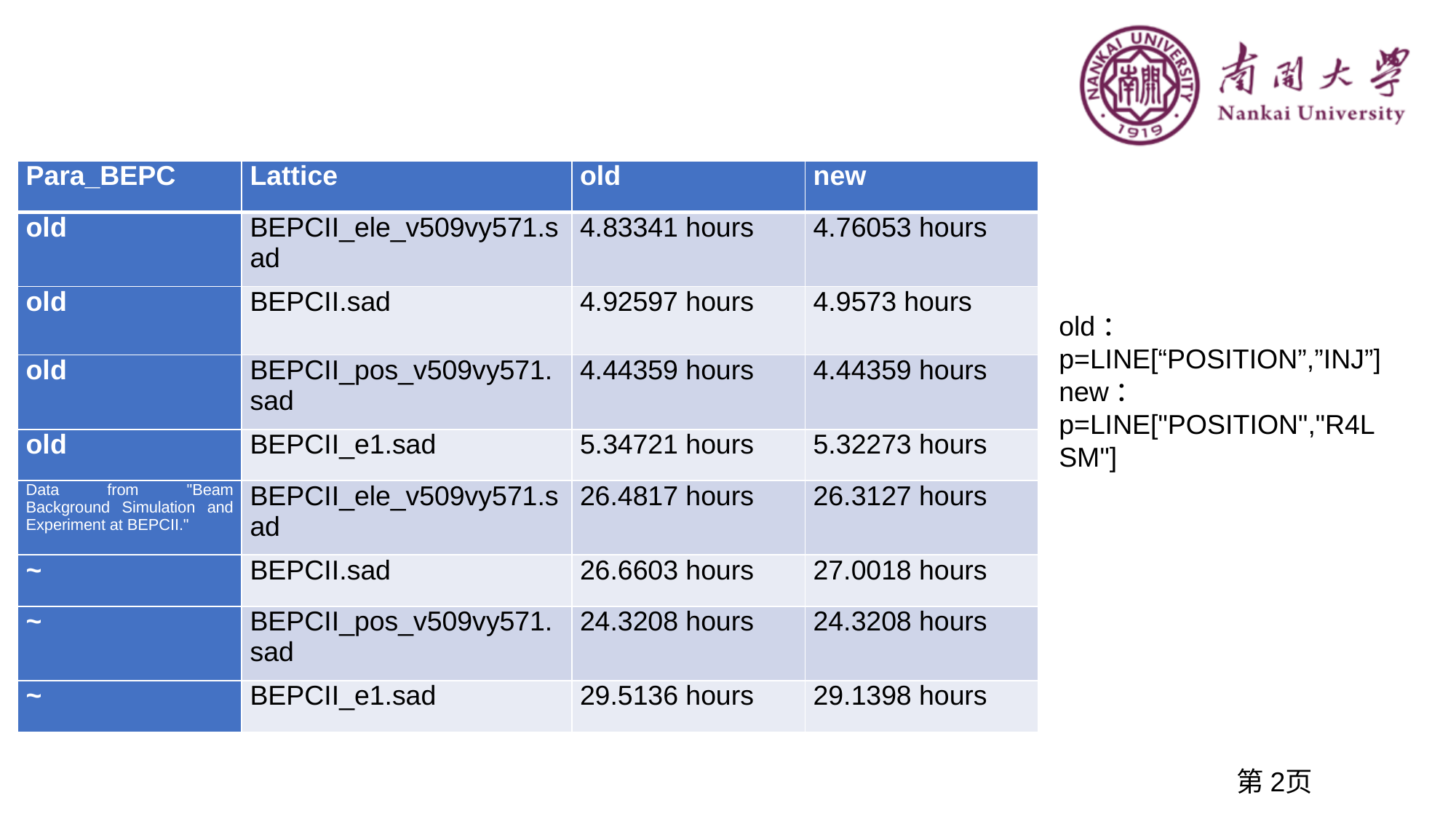

| Para\_BEPC | Lattice | old | new |
| --- | --- | --- | --- |
| old | BEPCII\_ele\_v509vy571.sad | 4.83341 hours | 4.76053 hours |
| old | BEPCII.sad | 4.92597 hours | 4.9573 hours |
| old | BEPCII\_pos\_v509vy571.sad | 4.44359 hours | 4.44359 hours |
| old | BEPCII\_e1.sad | 5.34721 hours | 5.32273 hours |
| Data from "Beam Background Simulation and Experiment at BEPCII." | BEPCII\_ele\_v509vy571.sad | 26.4817 hours | 26.3127 hours |
| ~ | BEPCII.sad | 26.6603 hours | 27.0018 hours |
| ~ | BEPCII\_pos\_v509vy571.sad | 24.3208 hours | 24.3208 hours |
| ~ | BEPCII\_e1.sad | 29.5136 hours | 29.1398 hours |
old：p=LINE[“POSITION”,”INJ”]
new：p=LINE["POSITION","R4LSM"]

第2页